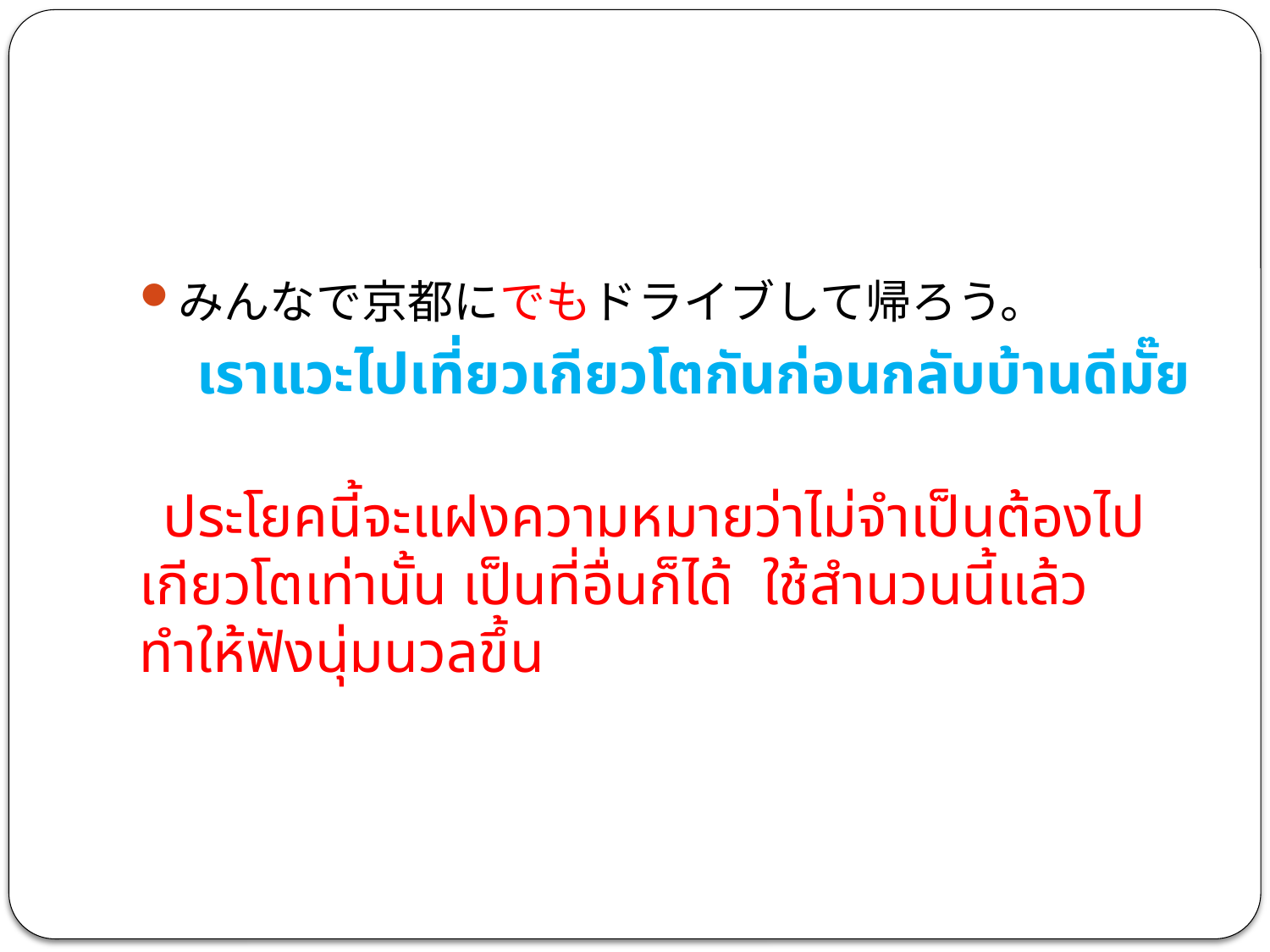

#

みんなで京都にでもドライブして帰ろう。
　เราแวะไปเที่ยวเกียวโตกันก่อนกลับบ้านดีมั๊ย

  ประโยคนี้จะแฝงความหมายว่าไม่จำเป็นต้องไปเกียวโตเท่านั้น เป็นที่อื่นก็ได้  ใช้สำนวนนี้แล้วทำให้ฟังนุ่มนวลขึ้น